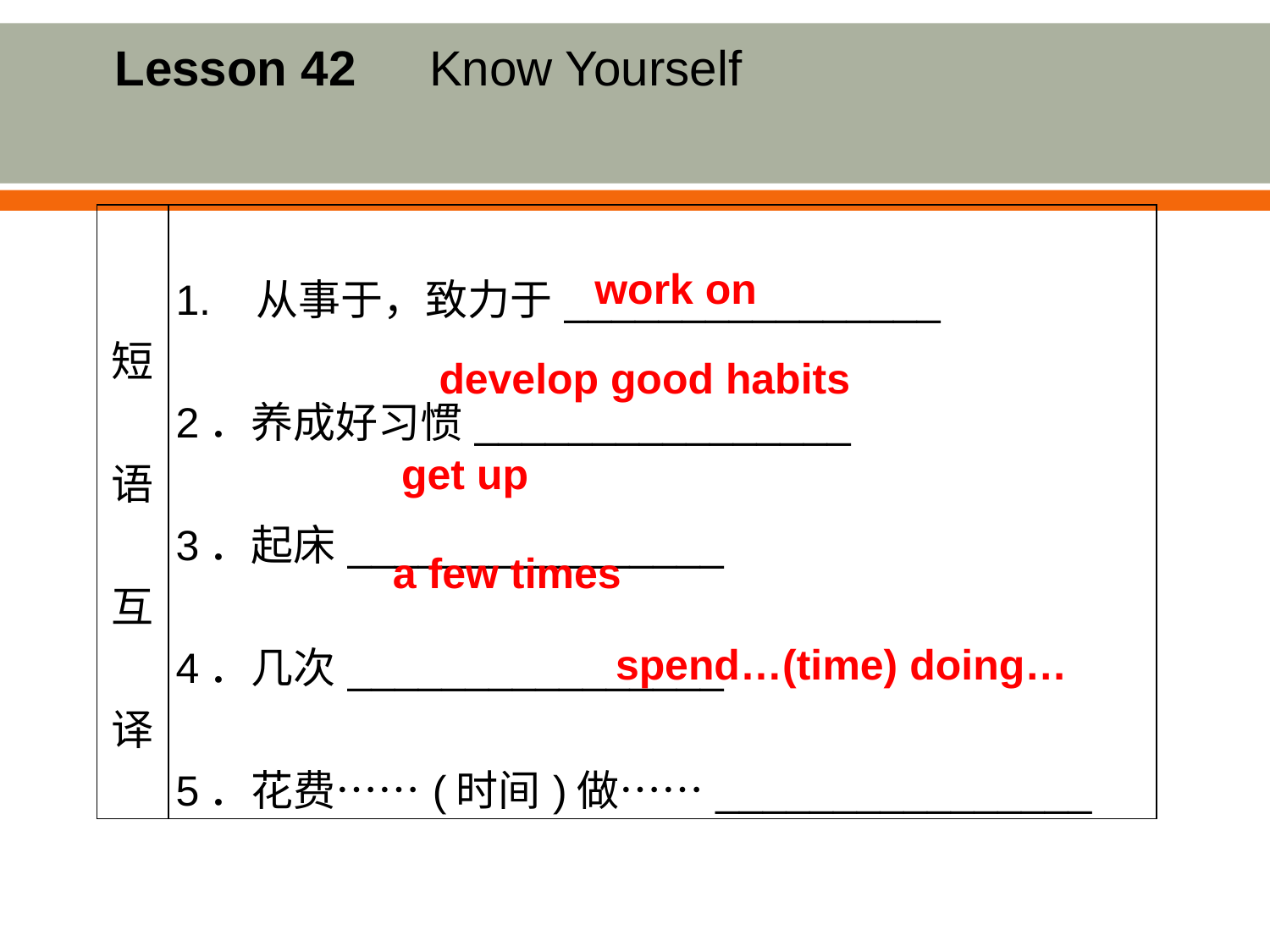

Lesson 42　Know Yourself
| 短语 互译 | 1. 从事于，致力于\_\_\_\_\_\_\_\_\_\_\_\_\_\_\_\_ 2．养成好习惯\_\_\_\_\_\_\_\_\_\_\_\_\_\_\_\_ 3．起床\_\_\_\_\_\_\_\_\_\_\_\_\_\_\_\_ 4．几次\_\_\_\_\_\_\_\_\_\_\_\_\_\_\_\_ 5．花费……(时间)做……\_\_\_\_\_\_\_\_\_\_\_\_\_\_\_\_ |
| --- | --- |
 work on
develop good habits
get up
a few times
spend…(time) doing…